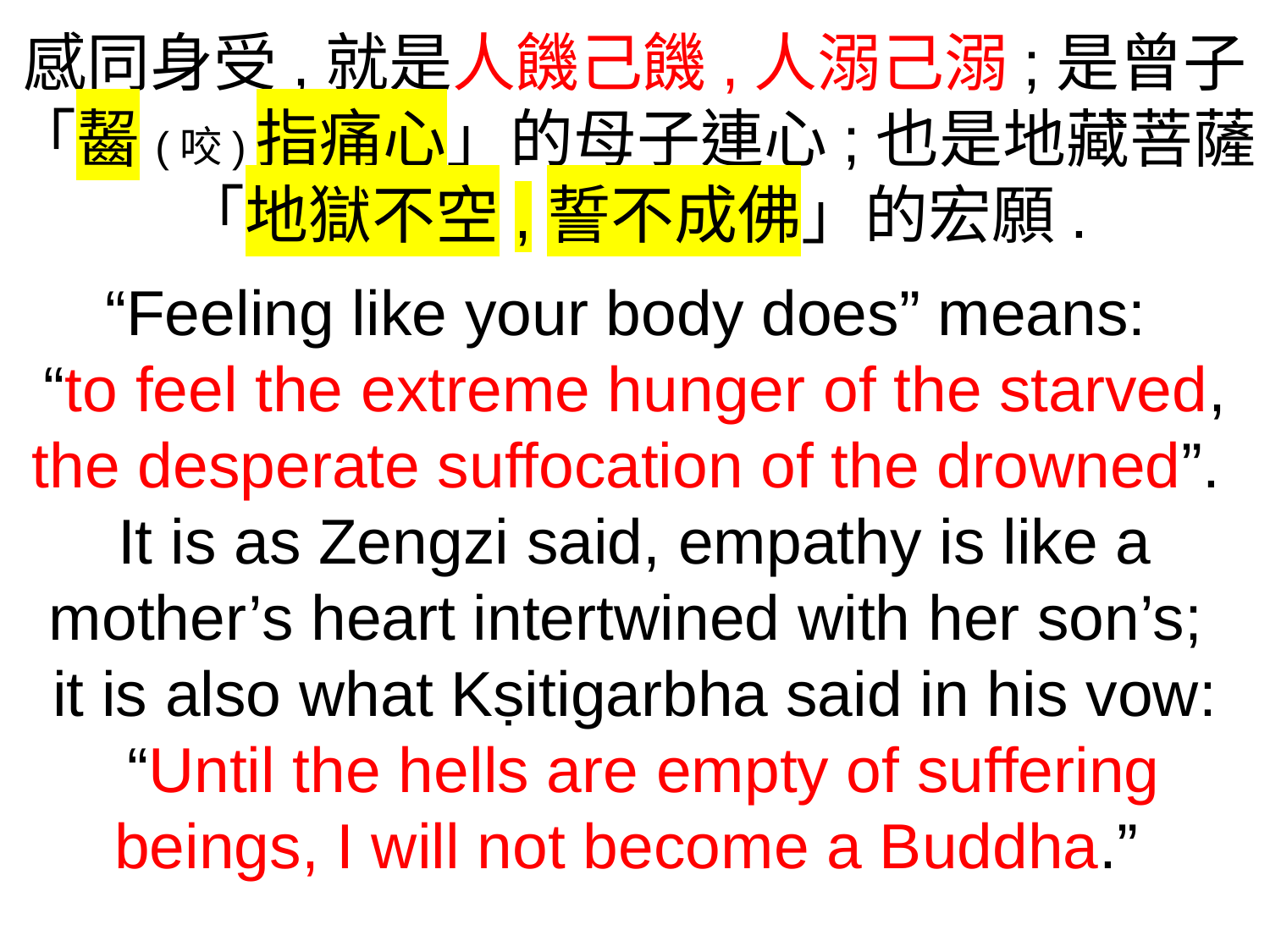

感同身受,就是人饑己饑,人溺己溺;是曾子
「齧(咬)指痛心」的母子連心;也是地藏菩薩
「地獄不空,誓不成佛」的宏願.
“Feeling like your body does” means:
“to feel the extreme hunger of the starved, the desperate suffocation of the drowned”.
It is as Zengzi said, empathy is like a mother’s heart intertwined with her son’s;
it is also what Kṣitigarbha said in his vow:
 “Until the hells are empty of suffering beings, I will not become a Buddha.”